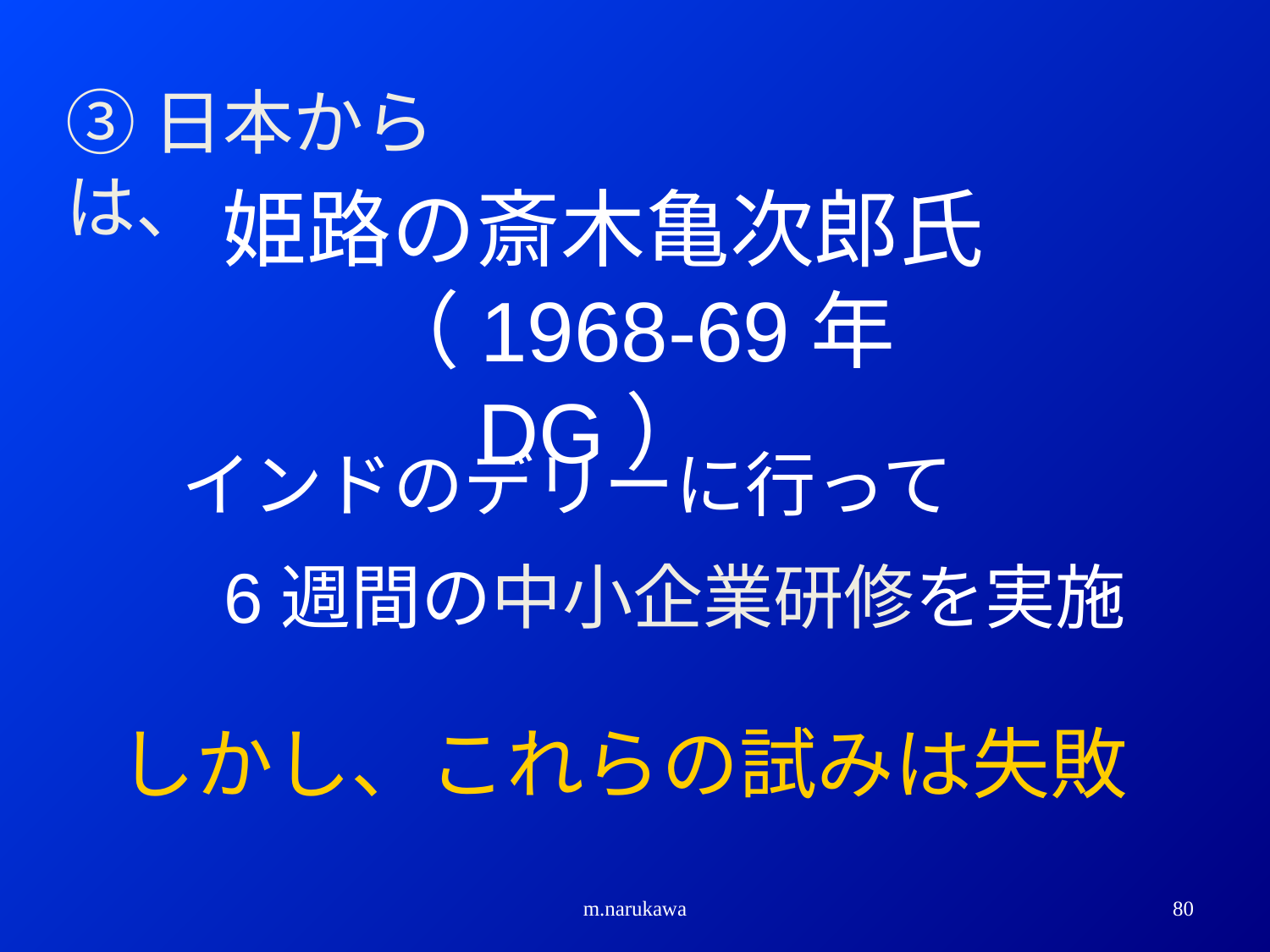

③日本からは、
姫路の斎木亀次郎氏　（1968-69年DG）
インドのデリーに行って
6週間の中小企業研修を実施
しかし、これらの試みは失敗
m.narukawa
80